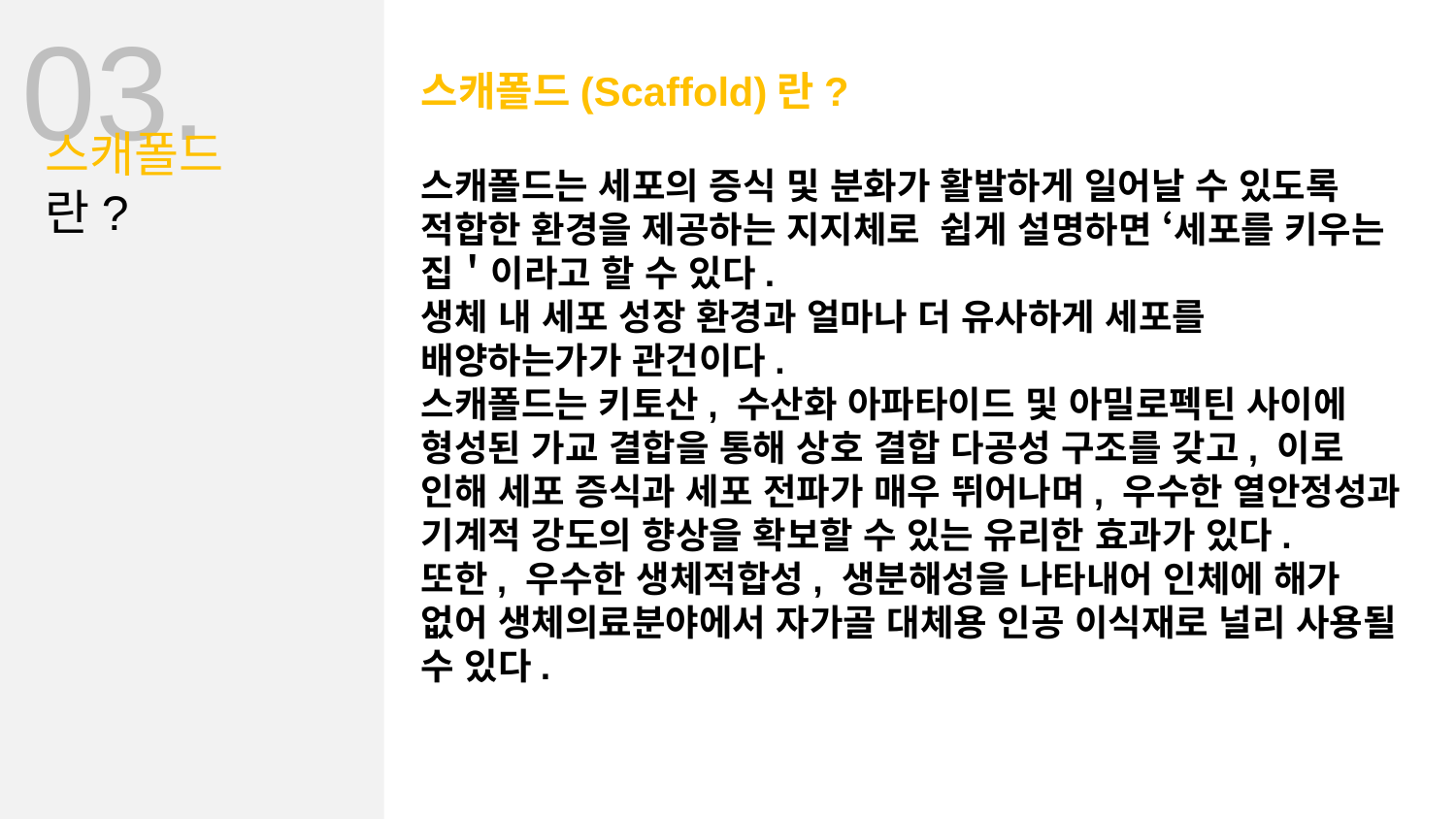

03.
스캐폴드(Scaffold)란?

스캐폴드는 세포의 증식 및 분화가 활발하게 일어날 수 있도록 적합한 환경을 제공하는 지지체로  쉽게 설명하면 ‘세포를 키우는 집＇이라고 할 수 있다.
생체 내 세포 성장 환경과 얼마나 더 유사하게 세포를 배양하는가가 관건이다.
스캐폴드는 키토산, 수산화 아파타이드 및 아밀로펙틴 사이에 형성된 가교 결합을 통해 상호 결합 다공성 구조를 갖고, 이로 인해 세포 증식과 세포 전파가 매우 뛰어나며, 우수한 열안정성과 기계적 강도의 향상을 확보할 수 있는 유리한 효과가 있다.
또한, 우수한 생체적합성, 생분해성을 나타내어 인체에 해가 없어 생체의료분야에서 자가골 대체용 인공 이식재로 널리 사용될 수 있다.
스캐폴드
란?